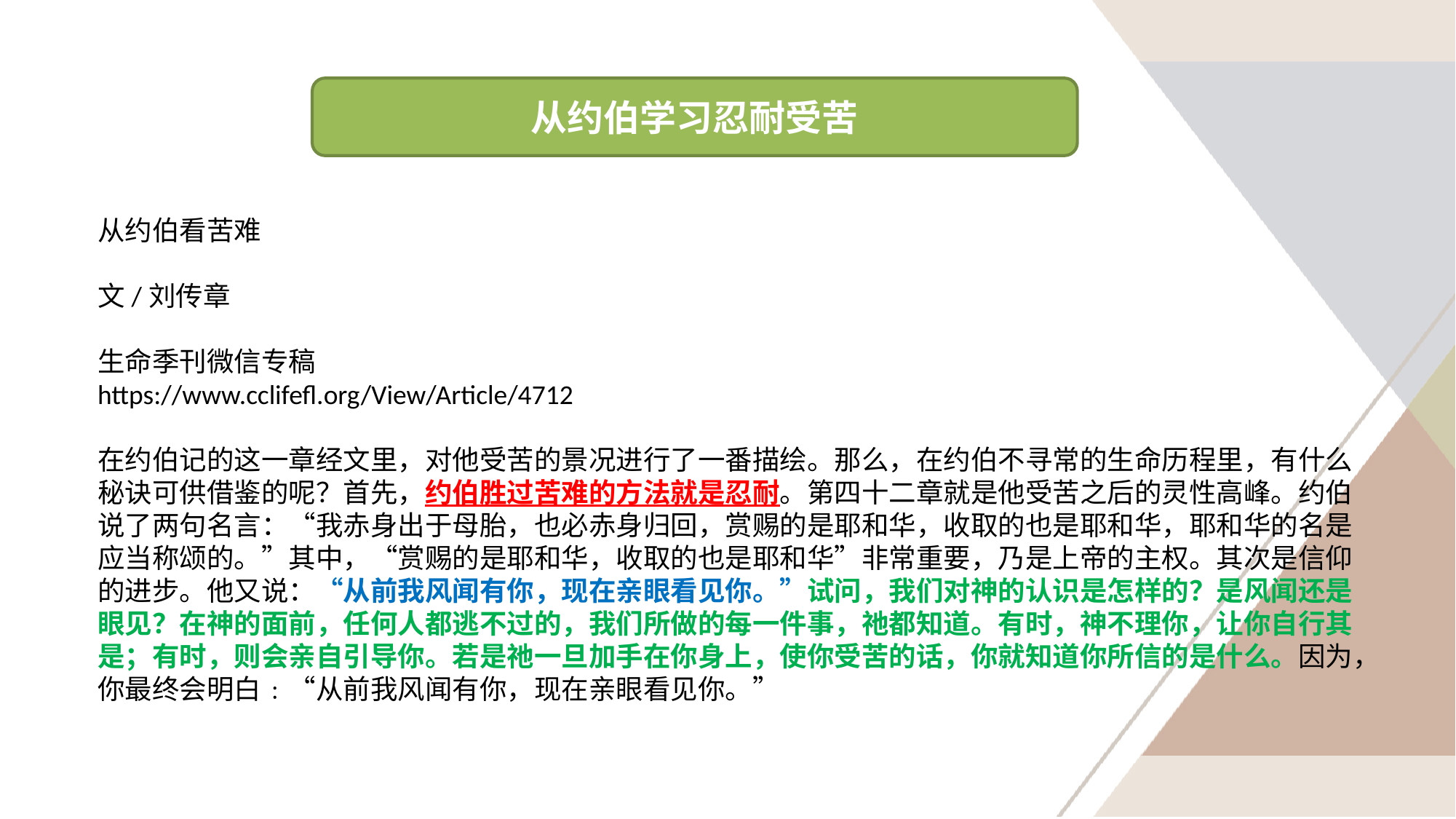

从约伯学习忍耐受苦
从约伯看苦难

文/刘传章

生命季刊微信专稿
https://www.cclifefl.org/View/Article/4712

在约伯记的这一章经文里，对他受苦的景况进行了一番描绘。那么，在约伯不寻常的生命历程里，有什么秘诀可供借鉴的呢？首先，约伯胜过苦难的方法就是忍耐。第四十二章就是他受苦之后的灵性高峰。约伯说了两句名言：“我赤身出于母胎，也必赤身归回，赏赐的是耶和华，收取的也是耶和华，耶和华的名是应当称颂的。”其中，“赏赐的是耶和华，收取的也是耶和华”非常重要，乃是上帝的主权。其次是信仰的进步。他又说：“从前我风闻有你，现在亲眼看见你。”试问，我们对神的认识是怎样的？是风闻还是眼见？在神的面前，任何人都逃不过的，我们所做的每一件事，祂都知道。有时，神不理你，让你自行其是；有时，则会亲自引导你。若是祂一旦加手在你身上，使你受苦的话，你就知道你所信的是什么。因为，你最终会明白﹕“从前我风闻有你，现在亲眼看见你。”